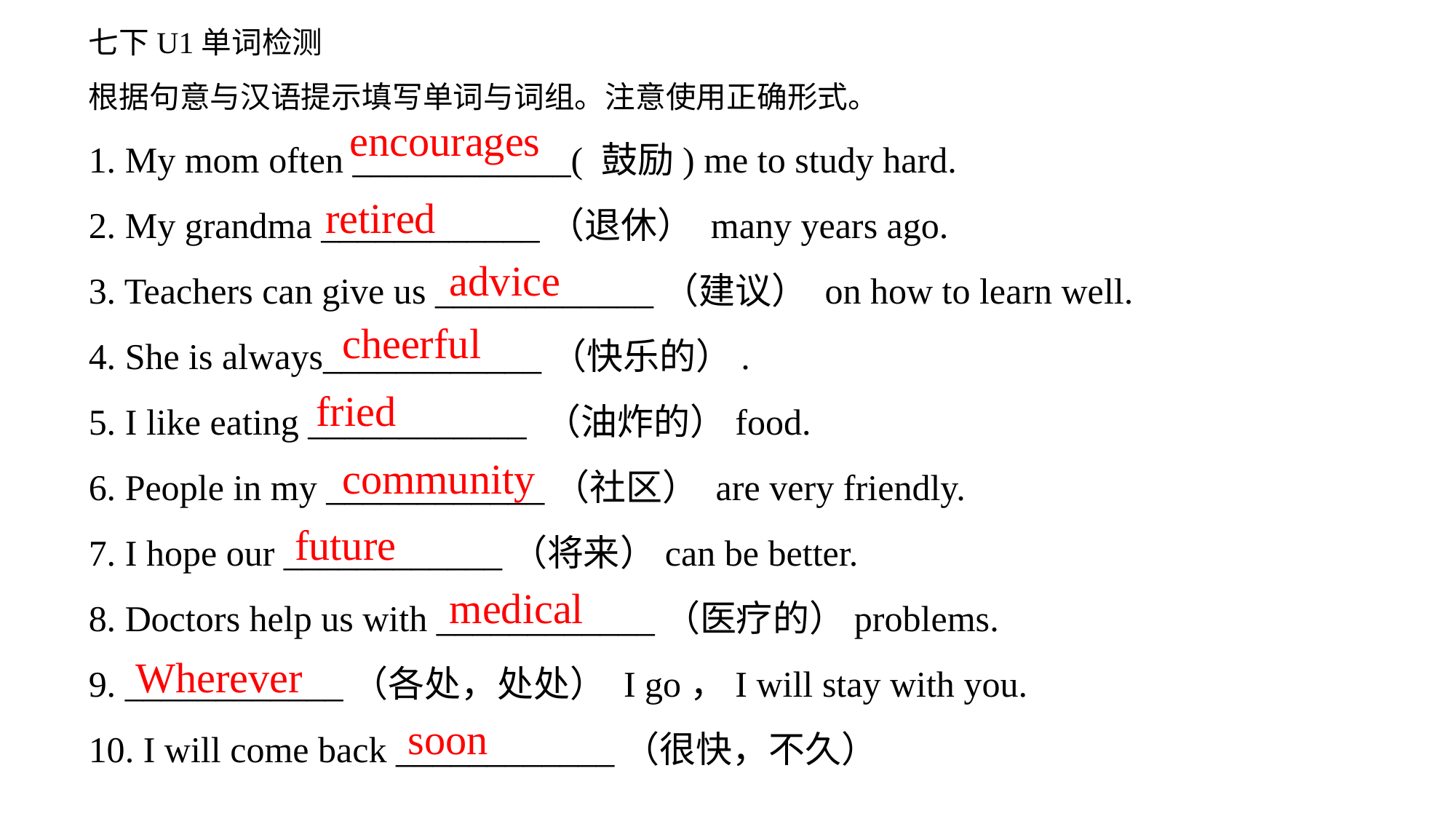

七下U1单词检测
根据句意与汉语提示填写单词与词组。注意使用正确形式。
1. My mom often ____________( 鼓励) me to study hard.
2. My grandma ____________（退休） many years ago.
3. Teachers can give us ____________（建议） on how to learn well.
4. She is always____________（快乐的）.
5. I like eating ____________ （油炸的）food.
6. People in my ____________（社区） are very friendly.
7. I hope our ____________（将来）can be better.
8. Doctors help us with ____________（医疗的）problems.
9. ____________（各处，处处） I go，I will stay with you.
10. I will come back ____________（很快，不久）
encourages
retired
advice
cheerful
fried
community
future
medical
Wherever
soon